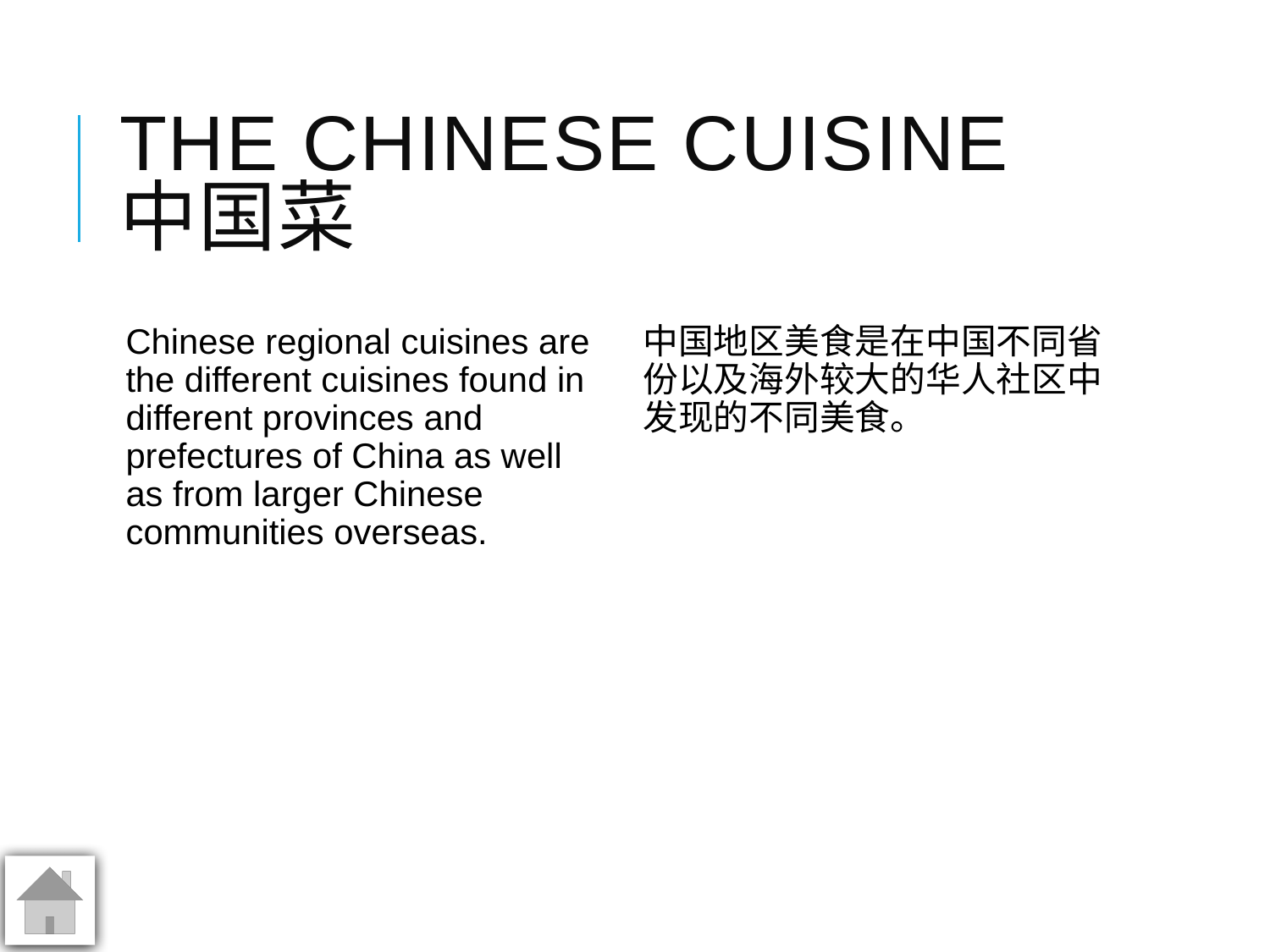

# THE CHINESE CUISINE 中国菜
Chinese regional cuisines are the different cuisines found in different provinces and prefectures of China as well as from larger Chinese communities overseas.

中国地区美食是在中国不同省份以及海外较大的华人社区中发现的不同美食。